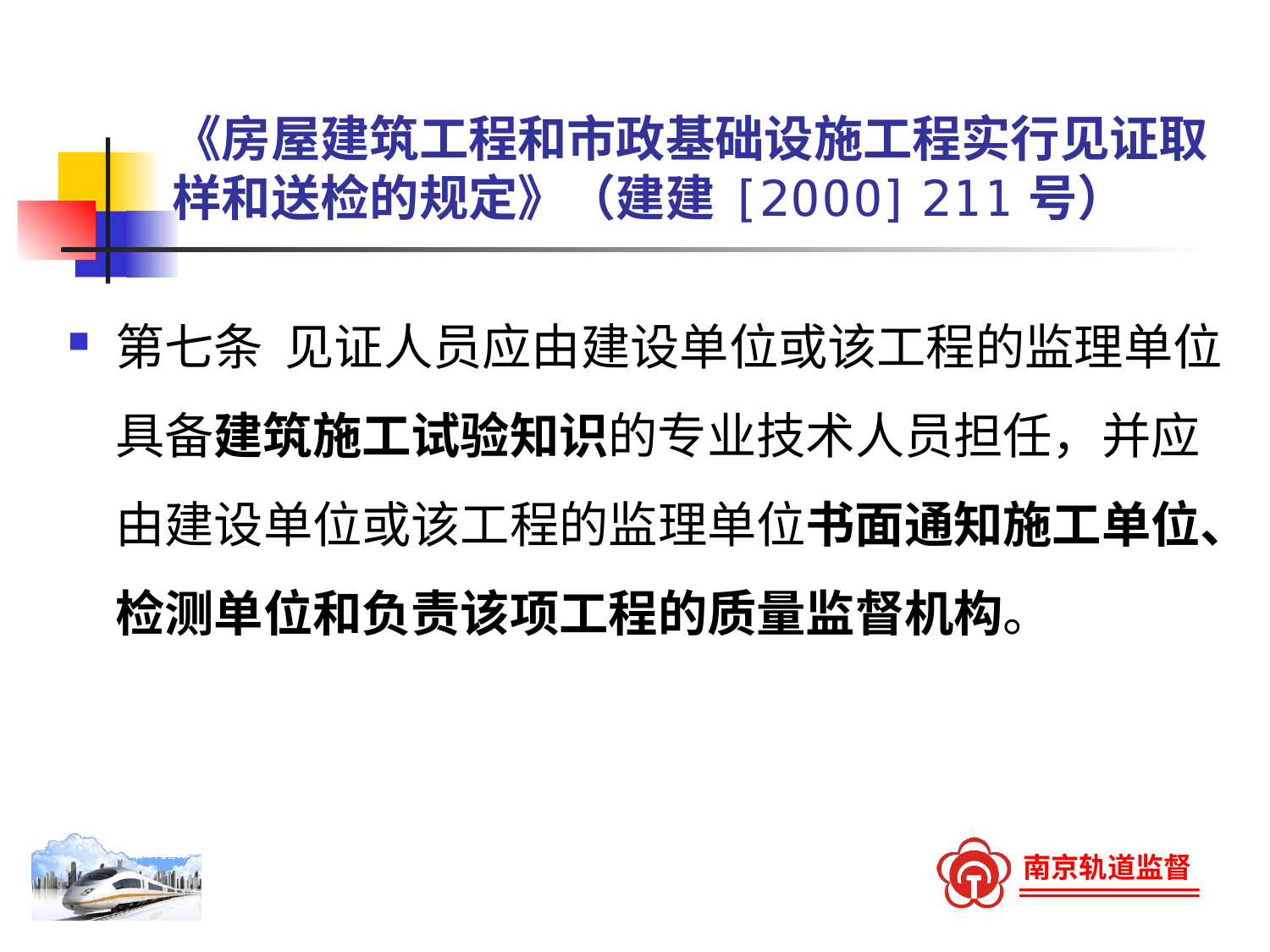

# 《房屋建筑工程和市政基础设施工程实行见证取样和送检的规定》（建建 [2000] 211号）
第七条  见证人员应由建设单位或该工程的监理单位具备建筑施工试验知识的专业技术人员担任，并应由建设单位或该工程的监理单位书面通知施工单位、检测单位和负责该项工程的质量监督机构。